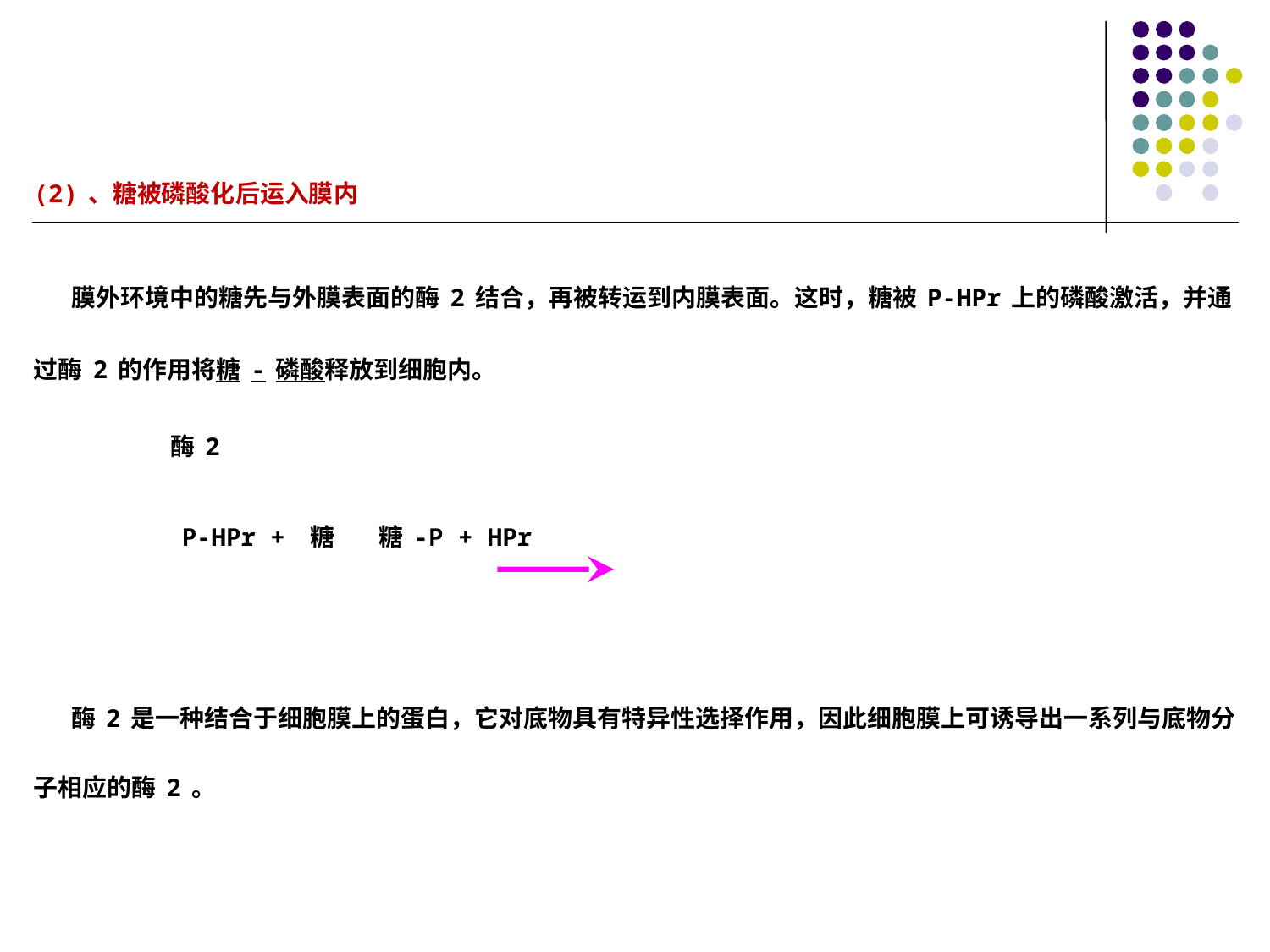

(2)、糖被磷酸化后运入膜内
    膜外环境中的糖先与外膜表面的酶2结合，再被转运到内膜表面。这时，糖被P-HPr上的磷酸激活，并通过酶2的作用将糖-磷酸释放到细胞内。
                       酶2
          P-HPr + 糖        糖-P + HPr

     酶2是一种结合于细胞膜上的蛋白，它对底物具有特异性选择作用，因此细胞膜上可诱导出一系列与底物分子相应的酶2。